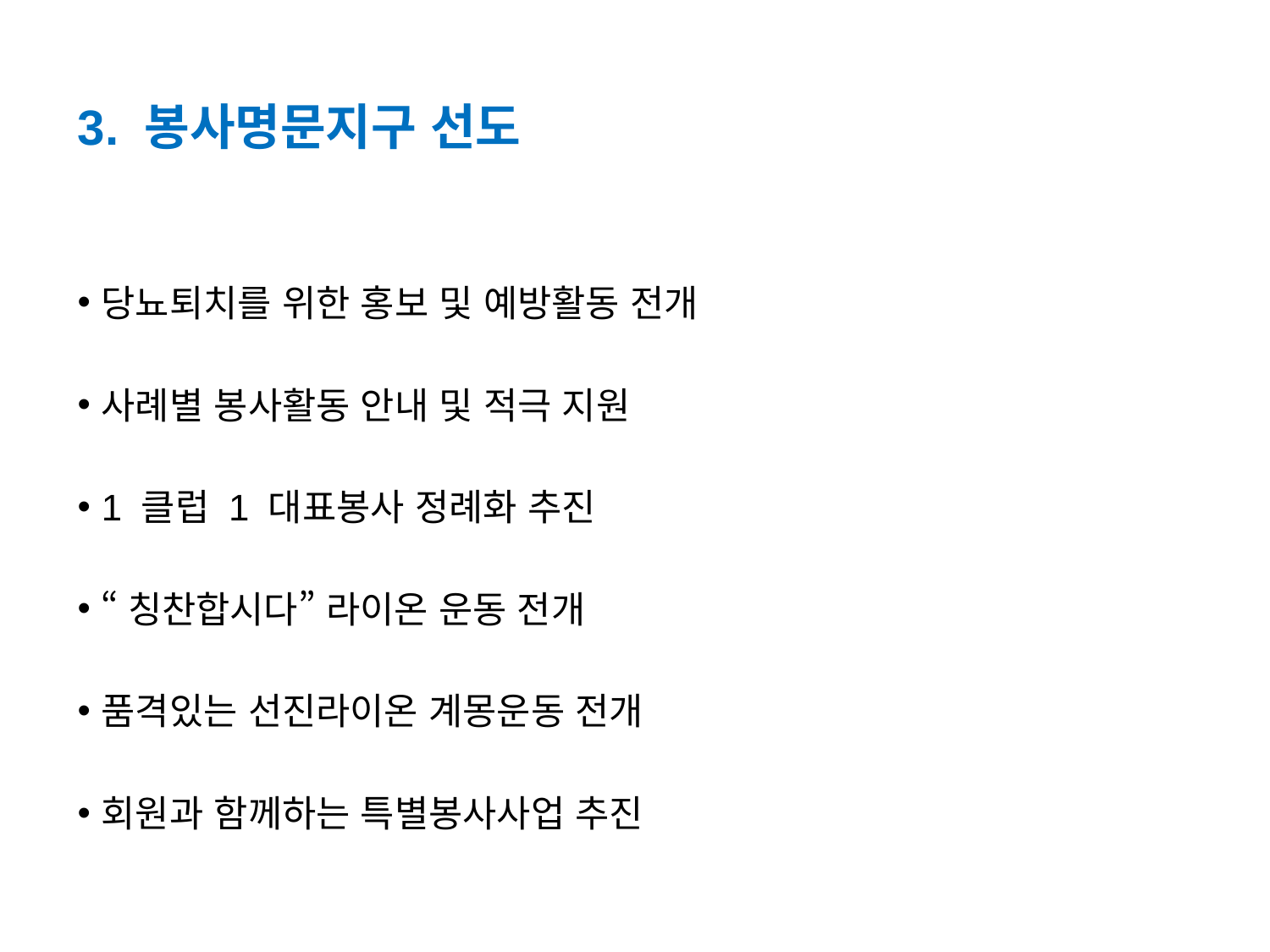

3. 봉사명문지구 선도

당뇨퇴치를 위한 홍보 및 예방활동 전개
사례별 봉사활동 안내 및 적극 지원
1 클럽 1 대표봉사 정례화 추진
“칭찬합시다” 라이온 운동 전개
품격있는 선진라이온 계몽운동 전개
회원과 함께하는 특별봉사사업 추진